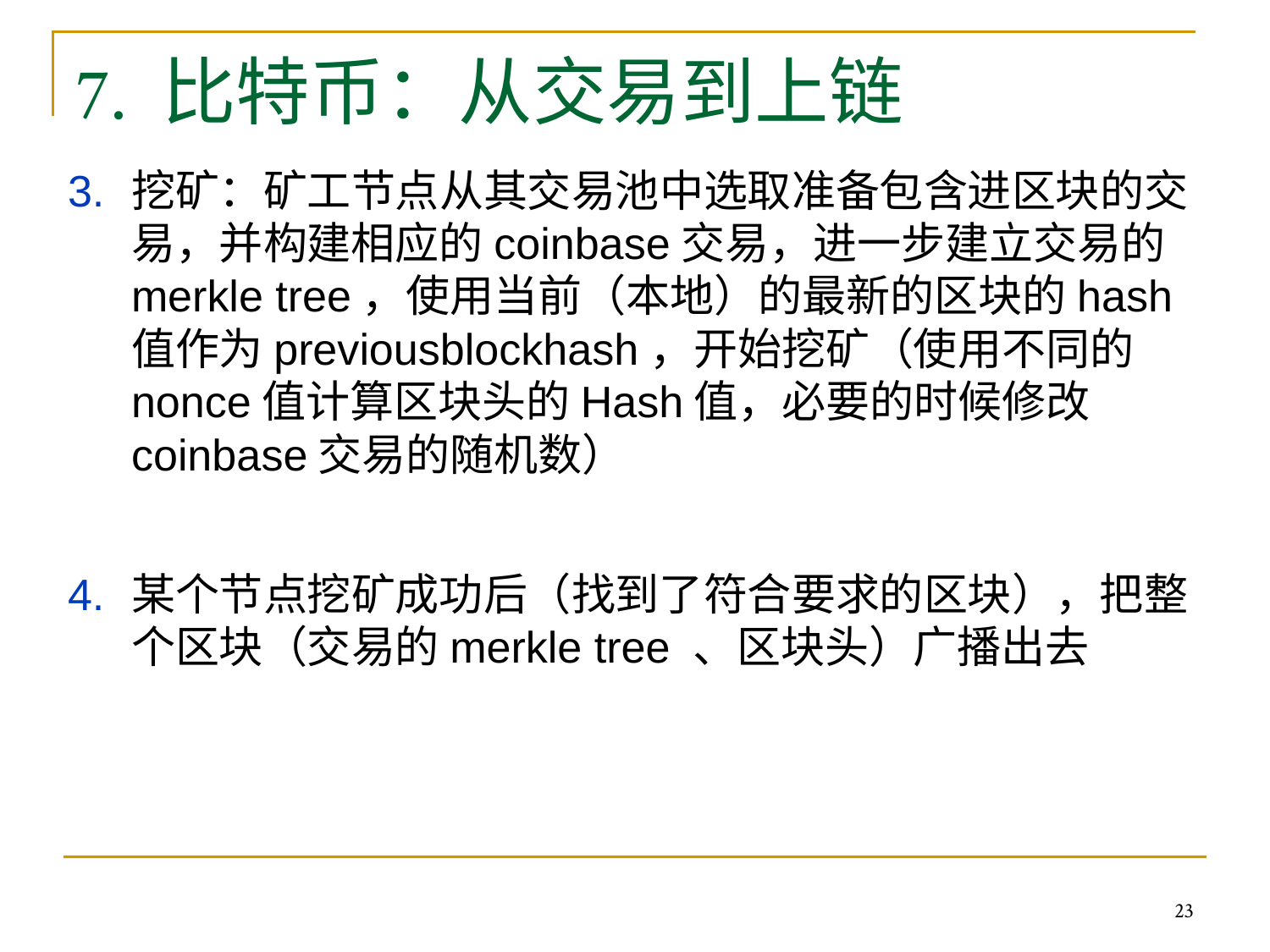

7. 比特币：从交易到上链
挖矿：矿工节点从其交易池中选取准备包含进区块的交易，并构建相应的coinbase交易，进一步建立交易的merkle tree，使用当前（本地）的最新的区块的hash值作为previousblockhash，开始挖矿（使用不同的nonce值计算区块头的Hash值，必要的时候修改coinbase交易的随机数）

某个节点挖矿成功后（找到了符合要求的区块），把整个区块（交易的merkle tree 、区块头）广播出去

23